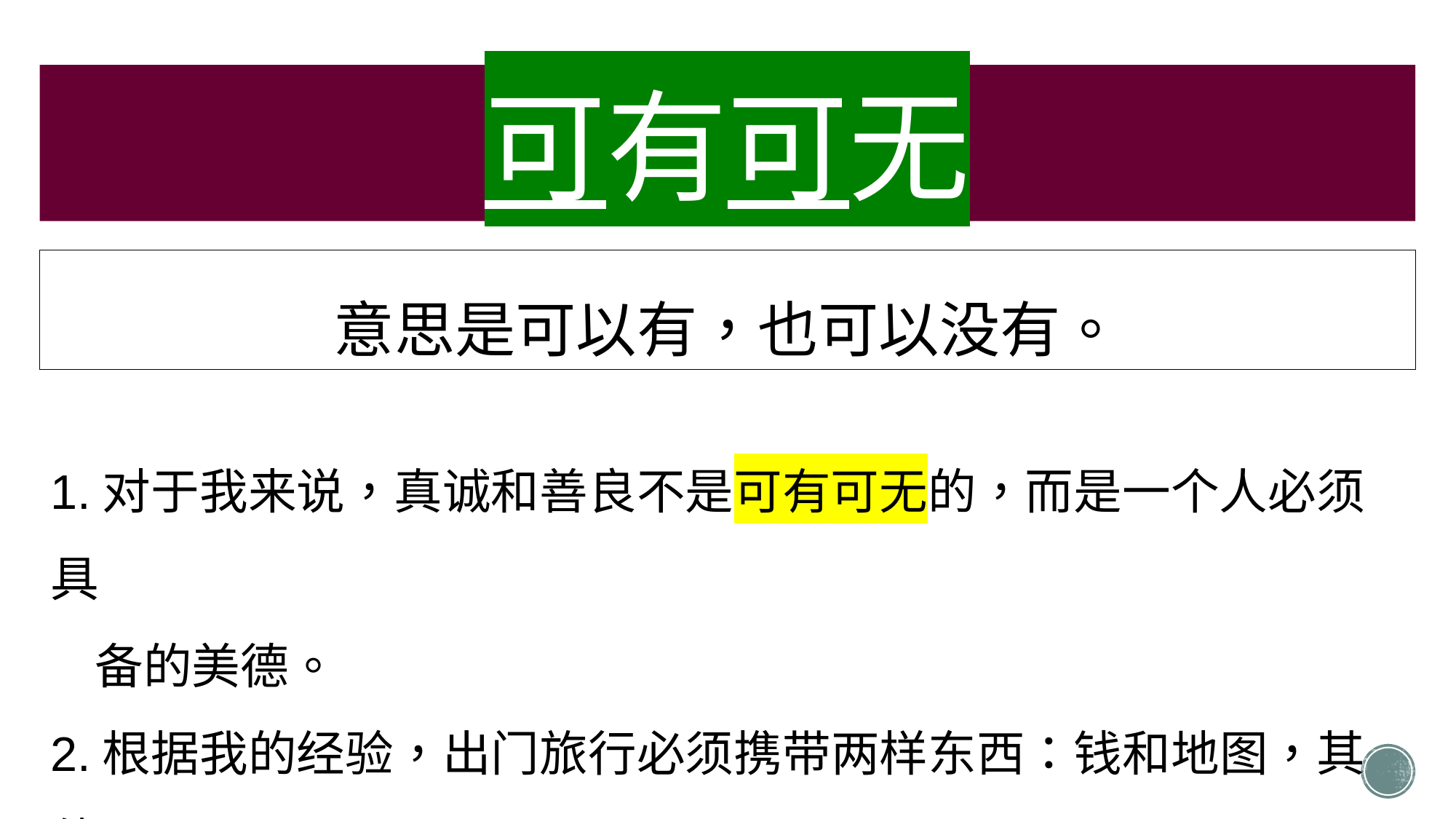

可有可无
意思是可以有，也可以没有。
1.对于我来说，真诚和善良不是可有可无的，而是一个人必须具
   备的美德。
2.根据我的经验，出门旅行必须携带两样东西：钱和地图，其他
   东西都是可有可无的。